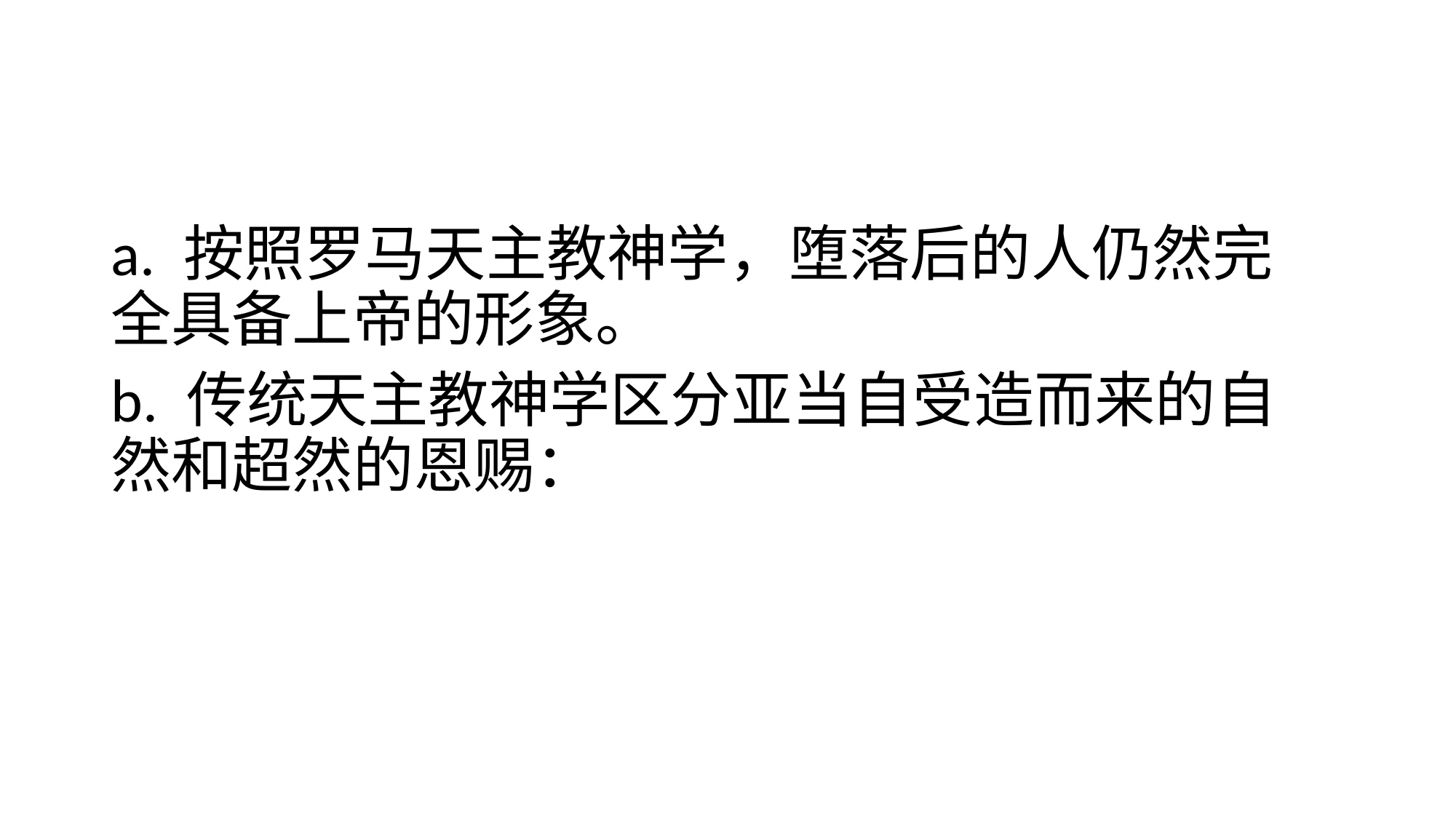

#
a. 按照罗马天主教神学，堕落后的人仍然完全具备上帝的形象。
b. 传统天主教神学区分亚当自受造而来的自然和超然的恩赐：